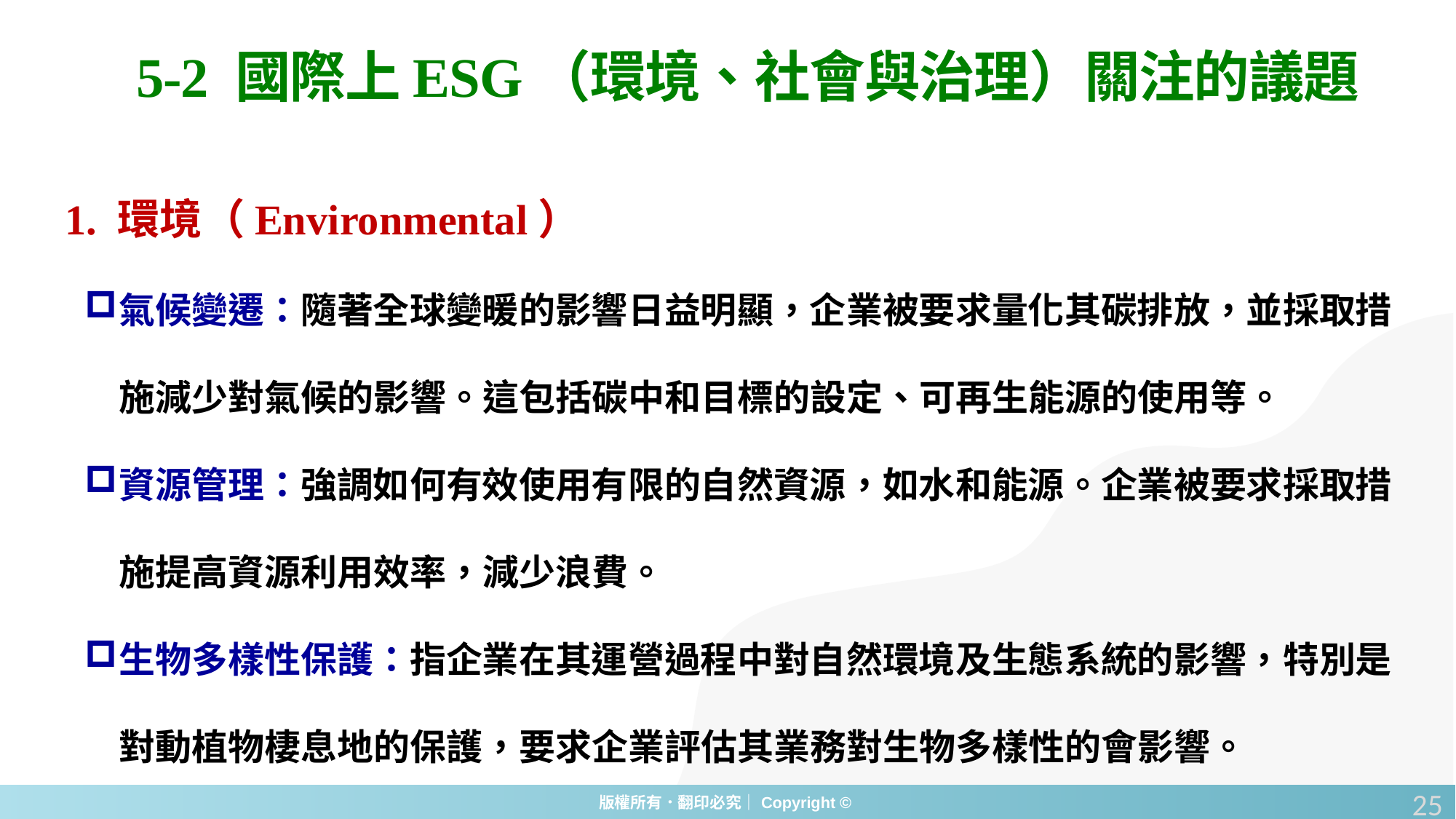

5-2 國際上ESG（環境、社會與治理）關注的議題
1. 環境（Environmental）
氣候變遷：隨著全球變暖的影響日益明顯，企業被要求量化其碳排放，並採取措施減少對氣候的影響。這包括碳中和目標的設定、可再生能源的使用等。
資源管理：強調如何有效使用有限的自然資源，如水和能源。企業被要求採取措施提高資源利用效率，減少浪費。
生物多樣性保護：指企業在其運營過程中對自然環境及生態系統的影響，特別是對動植物棲息地的保護，要求企業評估其業務對生物多樣性的會影響。
25